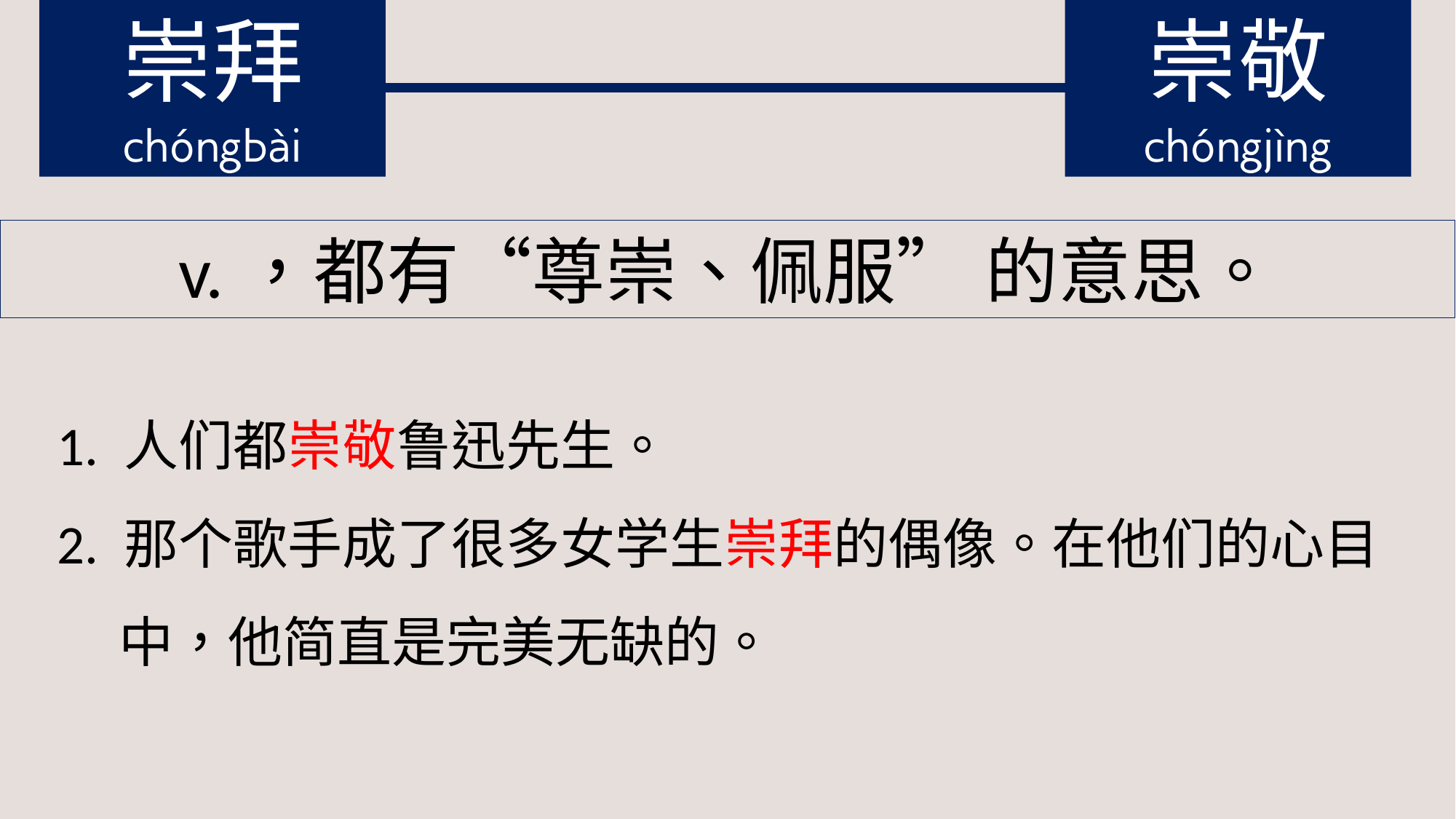

崇拜
chóngbài
崇敬
chóngjìng
v.，都有“尊崇、佩服” 的意思。
1. 人们都崇敬鲁迅先生。
2. 那个歌手成了很多女学生崇拜的偶像。在他们的心目
    中，他简直是完美无缺的。